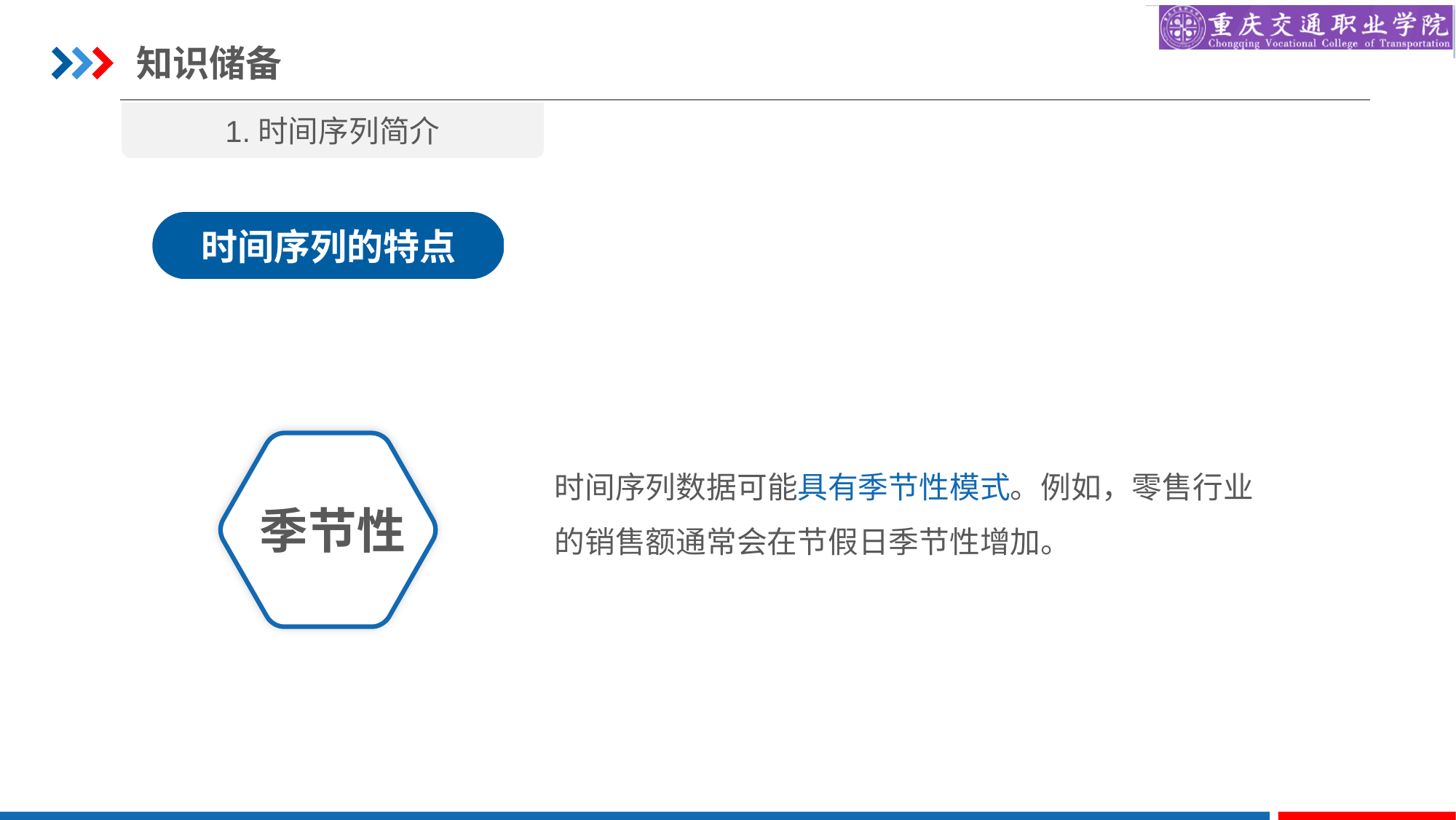

知识储备

1.时间序列简介
时间序列的特点

季节性
时间序列数据可能具有季节性模式。例如，零售行业的销售额通常会在节假日季节性增加。